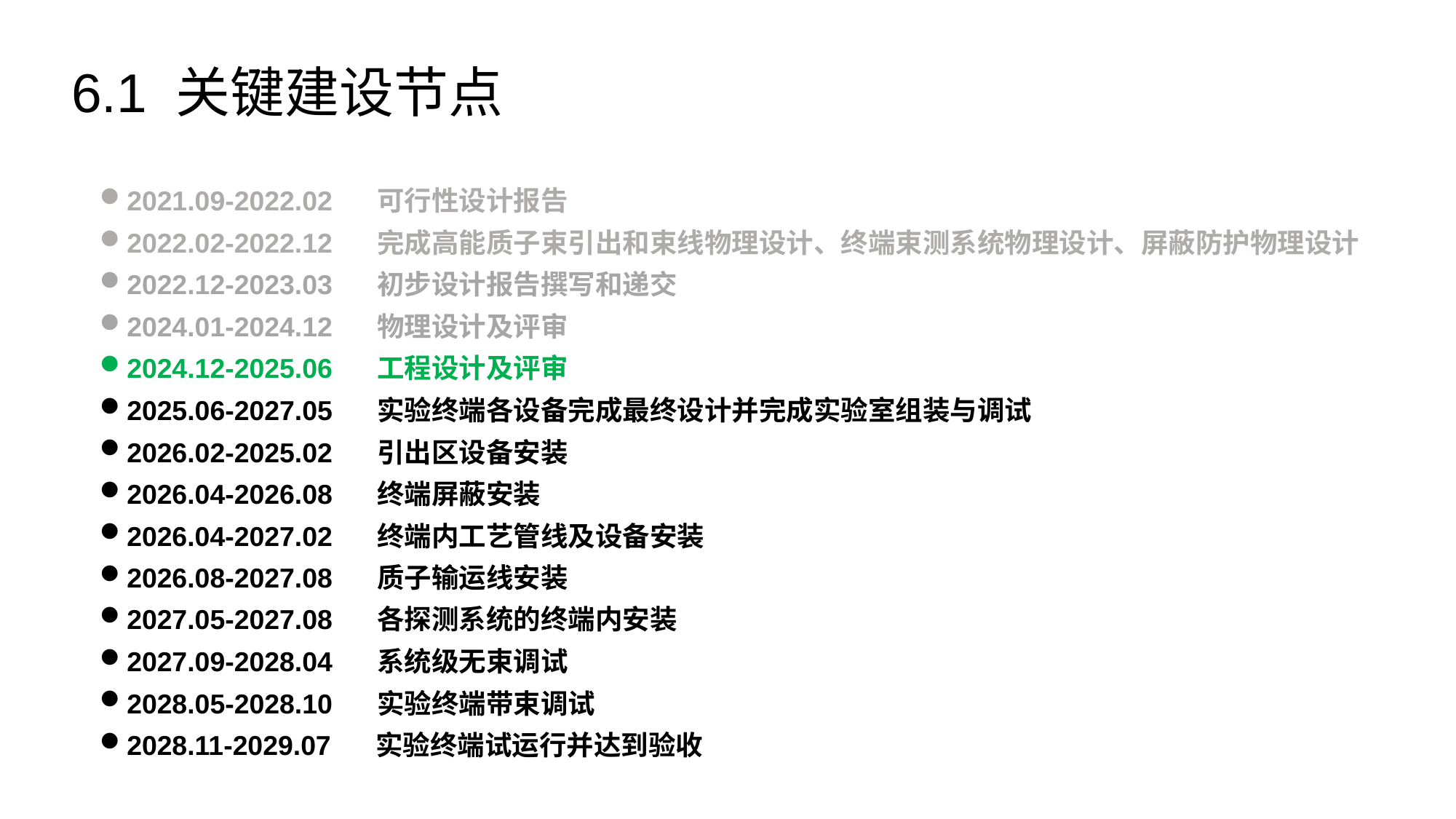

6.1 关键建设节点
2021.09-2022.02     可行性设计报告
2022.02-2022.12     完成高能质子束引出和束线物理设计、终端束测系统物理设计、屏蔽防护物理设计
2022.12-2023.03     初步设计报告撰写和递交
2024.01-2024.12     物理设计及评审
2024.12-2025.06     工程设计及评审
2025.06-2027.05     实验终端各设备完成最终设计并完成实验室组装与调试
2026.02-2025.02     引出区设备安装
2026.04-2026.08     终端屏蔽安装
2026.04-2027.02     终端内工艺管线及设备安装
2026.08-2027.08     质子输运线安装
2027.05-2027.08     各探测系统的终端内安装
2027.09-2028.04     系统级无束调试
2028.05-2028.10     实验终端带束调试
2028.11-2029.07     实验终端试运行并达到验收